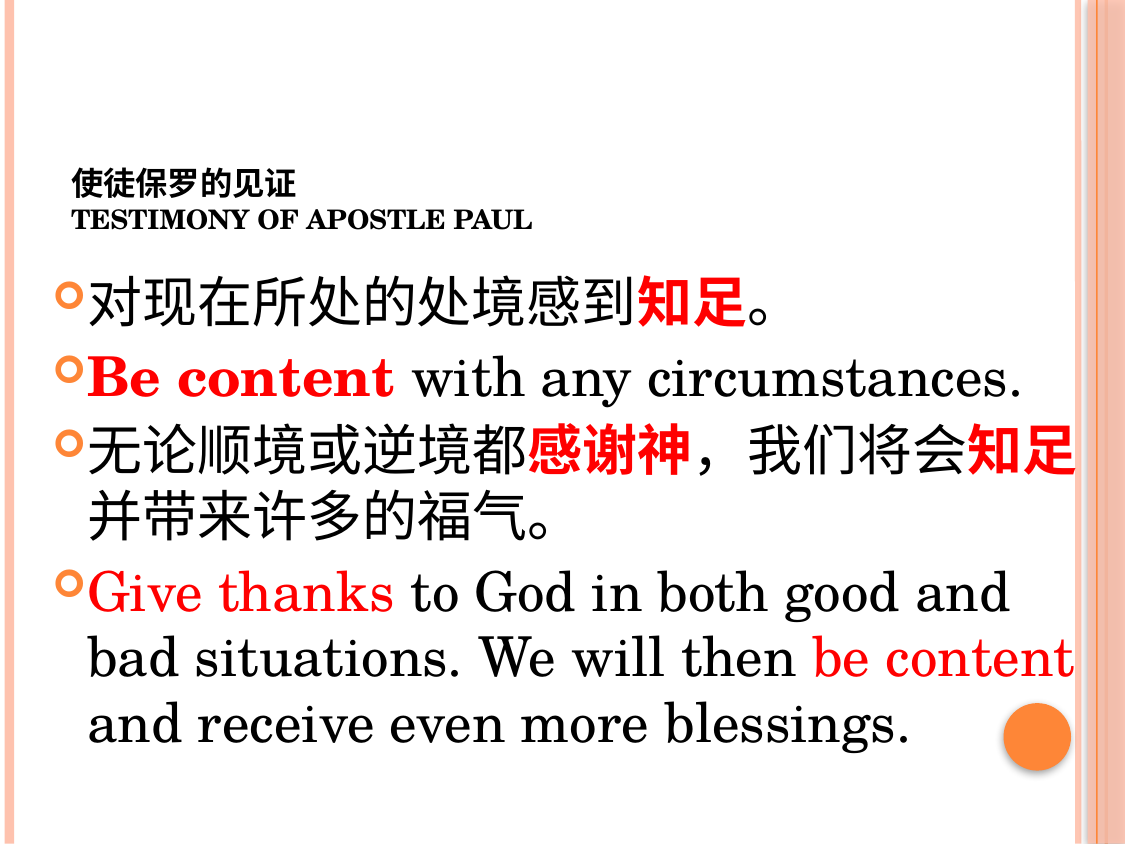

# 使徒保罗的见证 Testimony of Apostle Paul
对现在所处的处境感到知足。
Be content with any circumstances.
无论顺境或逆境都感谢神，我们将会知足并带来许多的福气。
Give thanks to God in both good and bad situations. We will then be content and receive even more blessings.